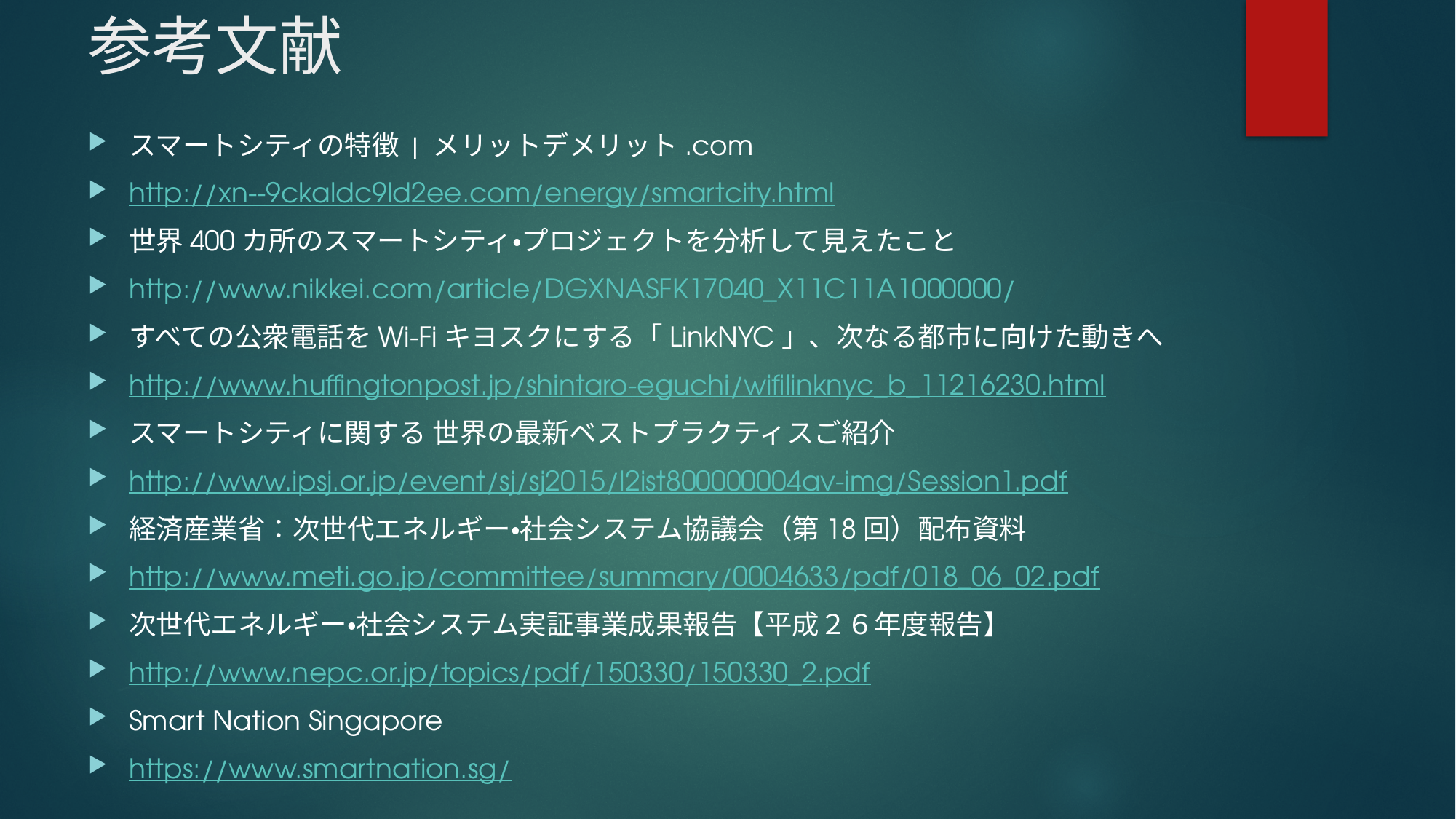

# 参考文献
スマートシティの特徴 | メリットデメリット.com
http://xn--9ckaldc9ld2ee.com/energy/smartcity.html
世界400カ所のスマートシティ・プロジェクトを分析して見えたこと
http://www.nikkei.com/article/DGXNASFK17040_X11C11A1000000/
すべての公衆電話をWi-Fiキヨスクにする「LinkNYC」、次なる都市に向けた動きへ
http://www.huffingtonpost.jp/shintaro-eguchi/wifilinknyc_b_11216230.html
スマートシティに関する 世界の最新ベストプラクティスご紹介
http://www.ipsj.or.jp/event/sj/sj2015/l2ist800000004av-img/Session1.pdf
経済産業省：次世代エネルギー・社会システム協議会（第18回）配布資料
http://www.meti.go.jp/committee/summary/0004633/pdf/018_06_02.pdf
次世代エネルギー・社会システム実証事業成果報告【平成２６年度報告】
http://www.nepc.or.jp/topics/pdf/150330/150330_2.pdf
Smart Nation Singapore
https://www.smartnation.sg/